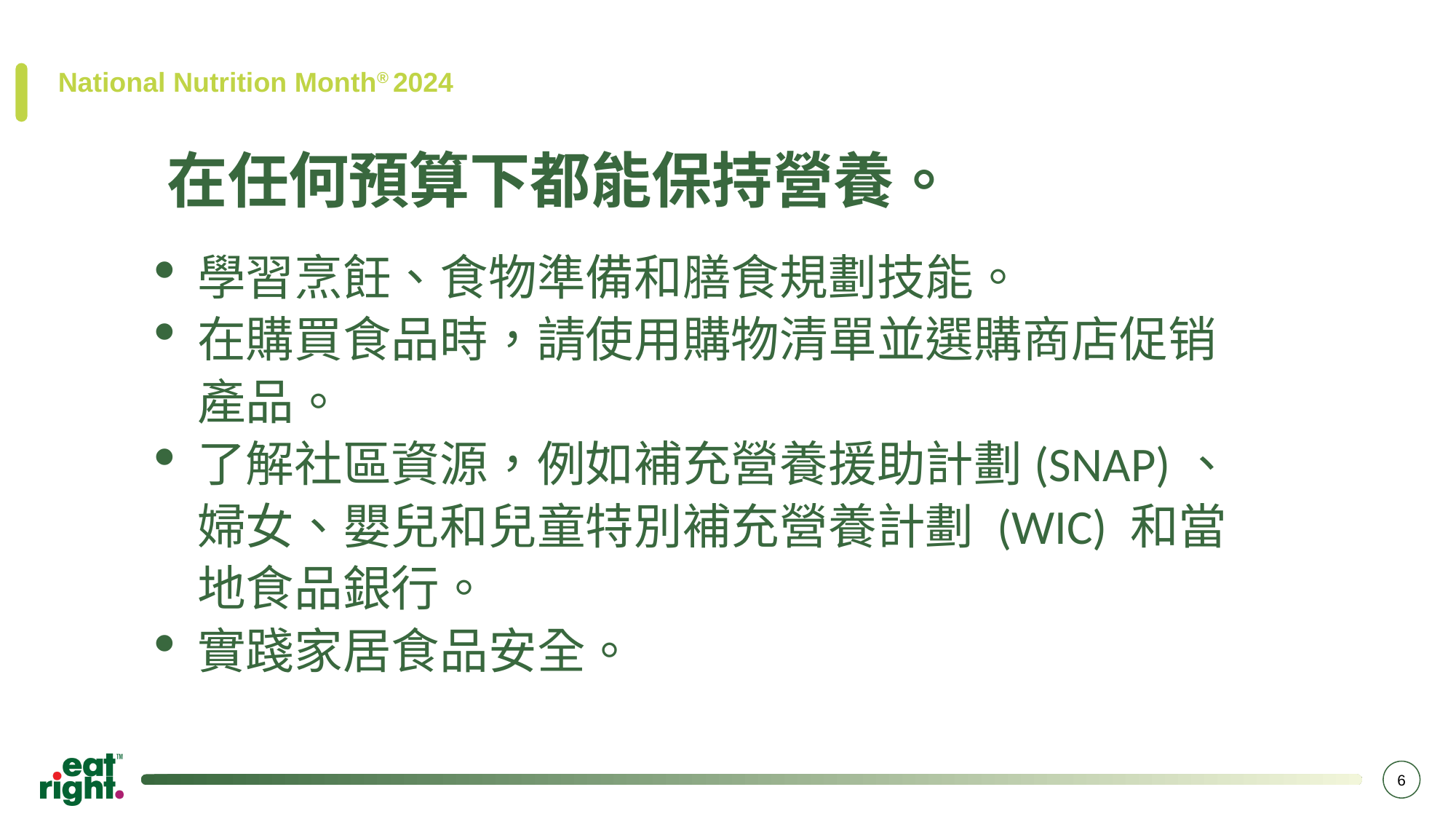

National Nutrition Month® 2024
在任何預算下都能保持營養。
學習烹飪、食物準備和膳食規劃技能。
在購買食品時，請使用購物清單並選購商店促销產品。
了解社區資源，例如補充營養援助計劃(SNAP)、婦女、嬰兒和兒童特別補充營養計劃 (WIC) 和當地食品銀行。
實踐家居食品安全。